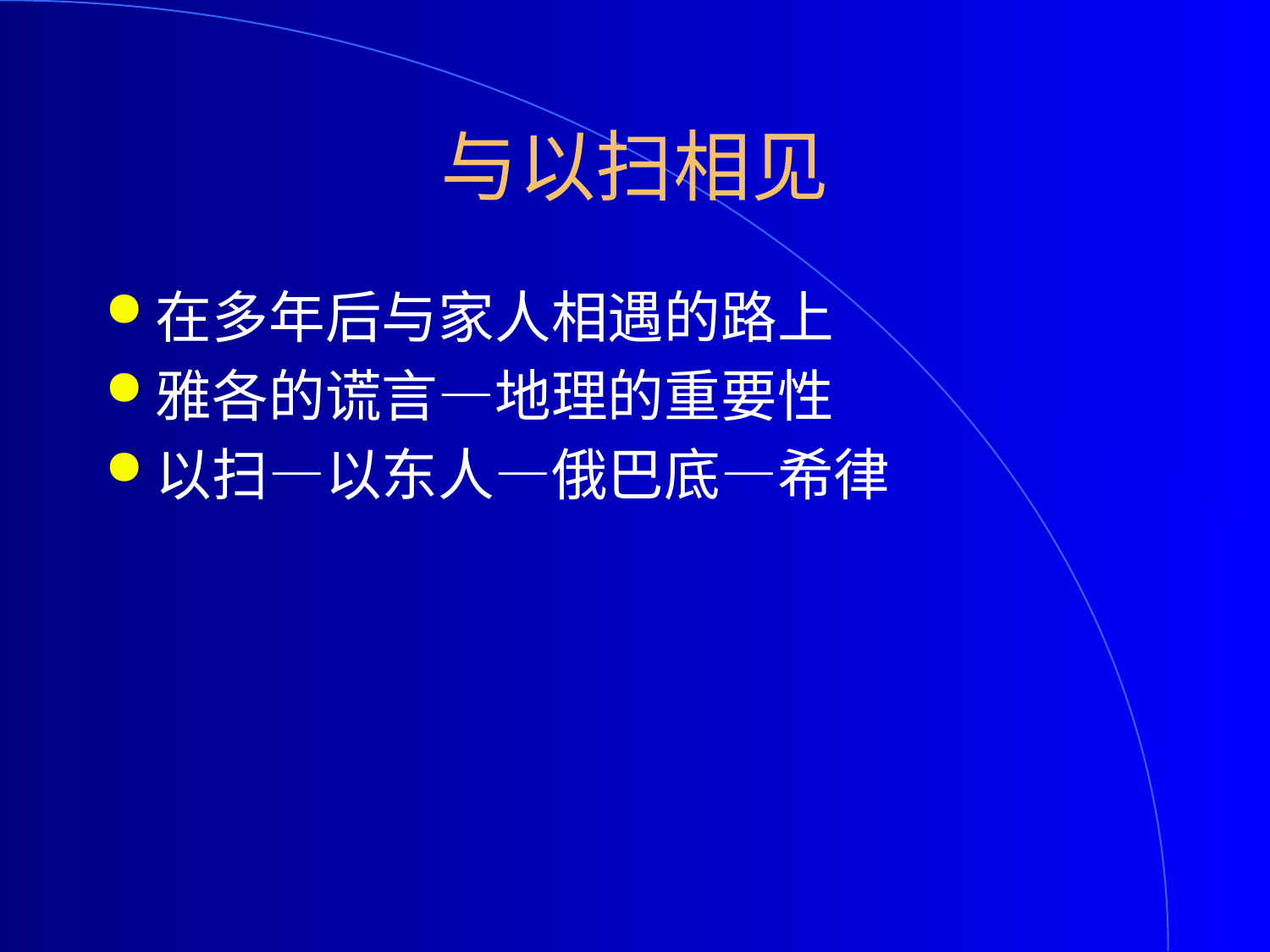

# 与以扫相见
在多年后与家人相遇的路上
雅各的谎言—地理的重要性
以扫—以东人—俄巴底—希律